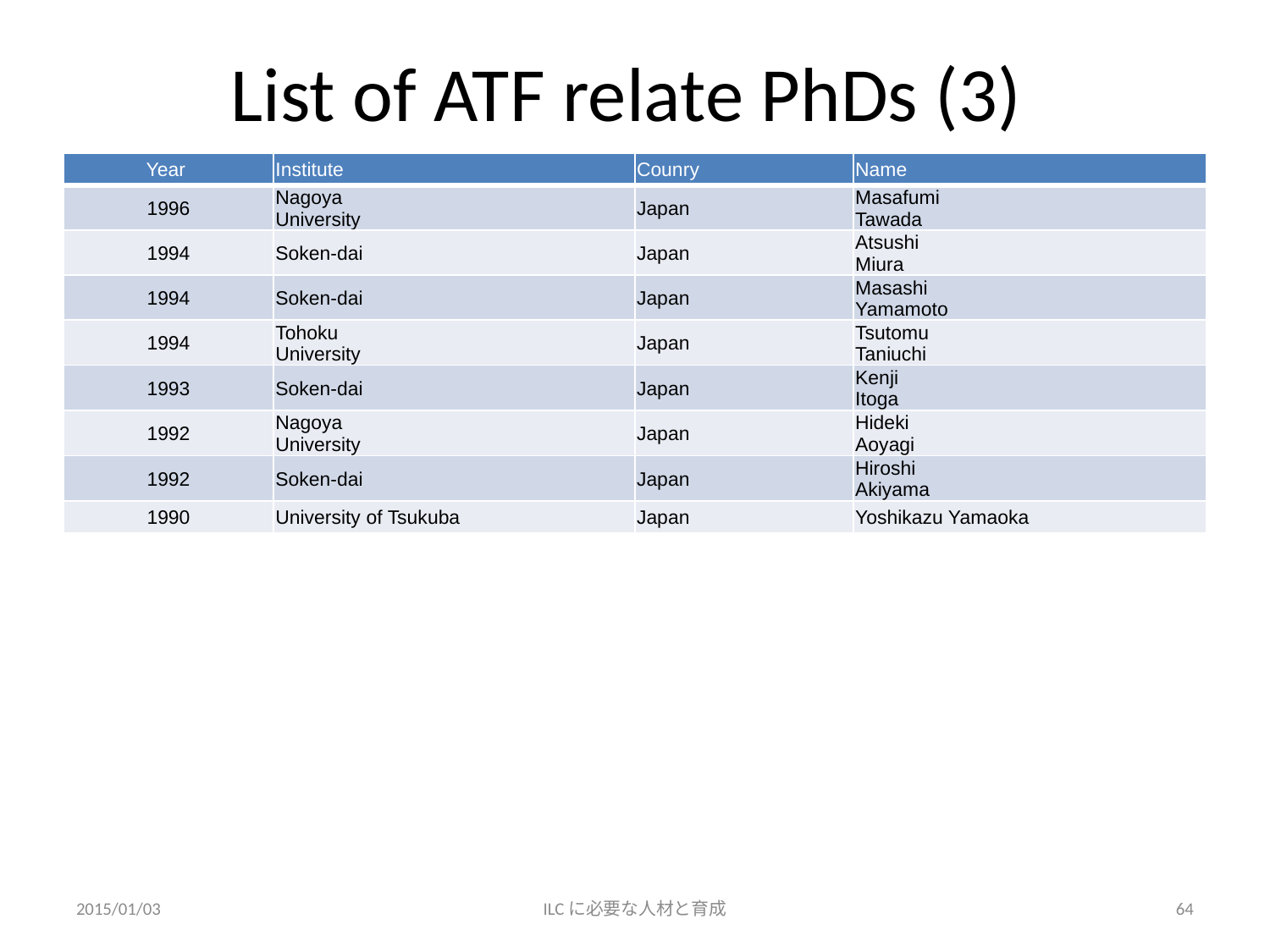

# List of ATF relate PhDs (3)
| Year | Institute | Counry | Name |
| --- | --- | --- | --- |
| 1996 | Nagoya University | Japan | Masafumi Tawada |
| 1994 | Soken-dai | Japan | Atsushi Miura |
| 1994 | Soken-dai | Japan | Masashi Yamamoto |
| 1994 | Tohoku University | Japan | Tsutomu Taniuchi |
| 1993 | Soken-dai | Japan | Kenji Itoga |
| 1992 | Nagoya University | Japan | Hideki Aoyagi |
| 1992 | Soken-dai | Japan | Hiroshi Akiyama |
| 1990 | University of Tsukuba | Japan | Yoshikazu Yamaoka |
2015/01/03
ILCに必要な人材と育成
64